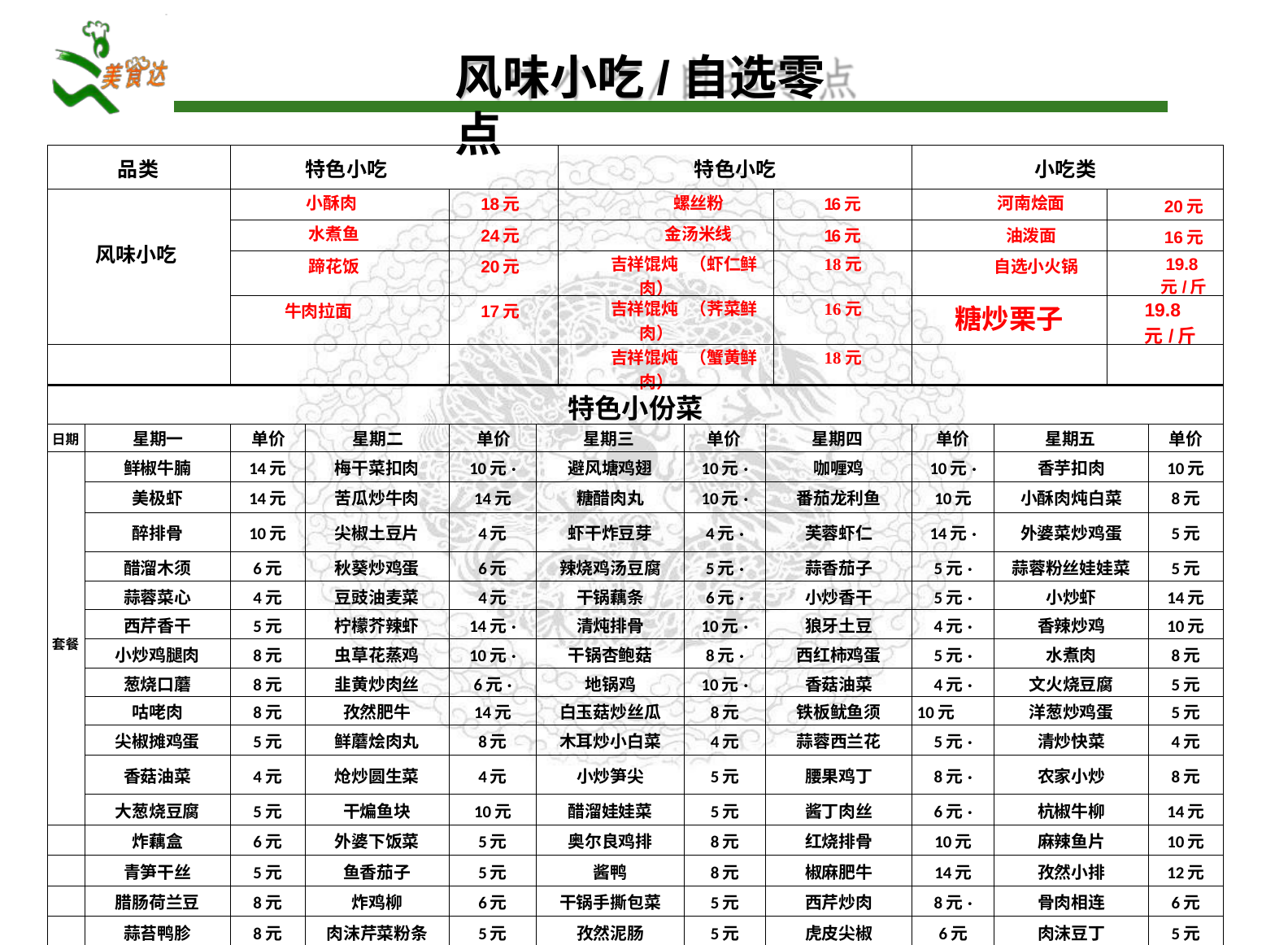

# 风味小吃/自选零点

| 品类 |  | 特色小吃 |  |  |  | 特色小吃 |  |  |  | 小吃类 |  |  |  |
| --- | --- | --- | --- | --- | --- | --- | --- | --- | --- | --- | --- | --- | --- |
| 风味小吃 |  | 小酥肉 |  | 18元 |  | 螺丝粉 |  |  | 16元 | 河南烩面 |  | 20元 |  |
|  |  | 水煮鱼 |  | 24元 |  | 金汤米线 |  |  | 16元 | 油泼面 |  | 16元 |  |
|  |  | 蹄花饭 |  | 20元 |  | 吉祥馄炖 （虾仁鲜肉） |  |  | 18元 | 自选小火锅 |  | 19.8元/斤 |  |
|  |  | 牛肉拉面 |  | 17元 |  | 吉祥馄炖 （荠菜鲜肉） |  |  | 16元 | 糖炒栗子 |  | 19.8元/斤 |  |
|  |  |  |  |  |  | 吉祥馄炖 （蟹黄鲜肉） |  |  | 18元 |  |  |  |  |
| 特色小份菜 |  |  |  |  |  |  |  |  |  |  |  |  |  |
| 日期 | 星期一 | 单价 | 星期二 | 单价 | 星期三 |  | 单价 | 星期四 |  | 单价 | 星期五 |  | 单价 |
| 套餐 | 鲜椒牛腩 | 14元 | 梅干菜扣肉 | 10元· | 避风塘鸡翅 |  | 10元· | 咖喱鸡 |  | 10元· | 香芋扣肉 |  | 10元 |
|  | 美极虾 | 14元 | 苦瓜炒牛肉 | 14元 | 糖醋肉丸 |  | 10元· | 番茄龙利鱼 |  | 10元 | 小酥肉炖白菜 |  | 8元 |
|  | 醉排骨 | 10元 | 尖椒土豆片 | 4元 | 虾干炸豆芽 |  | 4元· | 芙蓉虾仁 |  | 14元· | 外婆菜炒鸡蛋 |  | 5元 |
|  | 醋溜木须 | 6元 | 秋葵炒鸡蛋 | 6元 | 辣烧鸡汤豆腐 |  | 5元· | 蒜香茄子 |  | 5元· | 蒜蓉粉丝娃娃菜 |  | 5元 |
|  | 蒜蓉菜心 | 4元 | 豆豉油麦菜 | 4元 | 干锅藕条 |  | 6元· | 小炒香干 |  | 5元· | 小炒虾 |  | 14元 |
|  | 西芹香干 | 5元 | 柠檬芥辣虾 | 14元· | 清炖排骨 |  | 10元· | 狼牙土豆 |  | 4元· | 香辣炒鸡 |  | 10元 |
|  | 小炒鸡腿肉 | 8元 | 虫草花蒸鸡 | 10元· | 干锅杏鲍菇 |  | 8元· | 西红柿鸡蛋 |  | 5元· | 水煮肉 |  | 8元 |
|  | 葱烧口蘑 | 8元 | 韭黄炒肉丝 | 6元· | 地锅鸡 |  | 10元· | 香菇油菜 |  | 4元· | 文火烧豆腐 |  | 5元 |
|  | 咕咾肉 | 8元 | 孜然肥牛 | 14元 | 白玉菇炒丝瓜 |  | 8元 | 铁板鱿鱼须 |  | 10元 | 洋葱炒鸡蛋 |  | 5元 |
|  | 尖椒摊鸡蛋 | 5元 | 鲜蘑烩肉丸 | 8元 | 木耳炒小白菜 |  | 4元 | 蒜蓉西兰花 |  | 5元· | 清炒快菜 |  | 4元 |
|  | 香菇油菜 | 4元 | 炝炒圆生菜 | 4元 | 小炒笋尖 |  | 5元 | 腰果鸡丁 |  | 8元· | 农家小炒 |  | 8元 |
|  | 大葱烧豆腐 | 5元 | 干煸鱼块 | 10元 | 醋溜娃娃菜 |  | 5元 | 酱丁肉丝 |  | 6元· | 杭椒牛柳 |  | 14元 |
|  | 炸藕盒 | 6元 | 外婆下饭菜 | 5元 | 奥尔良鸡排 |  | 8元 | 红烧排骨 |  | 10元 | 麻辣鱼片 |  | 10元 |
|  | 青笋干丝 | 5元 | 鱼香茄子 | 5元 | 酱鸭 |  | 8元 | 椒麻肥牛 |  | 14元 | 孜然小排 |  | 12元 |
|  | 腊肠荷兰豆 | 8元 | 炸鸡柳 | 6元 | 干锅手撕包菜 |  | 5元 | 西芹炒肉 |  | 8元· | 骨肉相连 |  | 6元 |
|  | 蒜苔鸭胗 | 8元 | 肉沫芹菜粉条 | 5元 | 孜然泥肠 |  | 5元 | 虎皮尖椒 |  | 6元 | 肉沫豆丁 |  | 5元 |